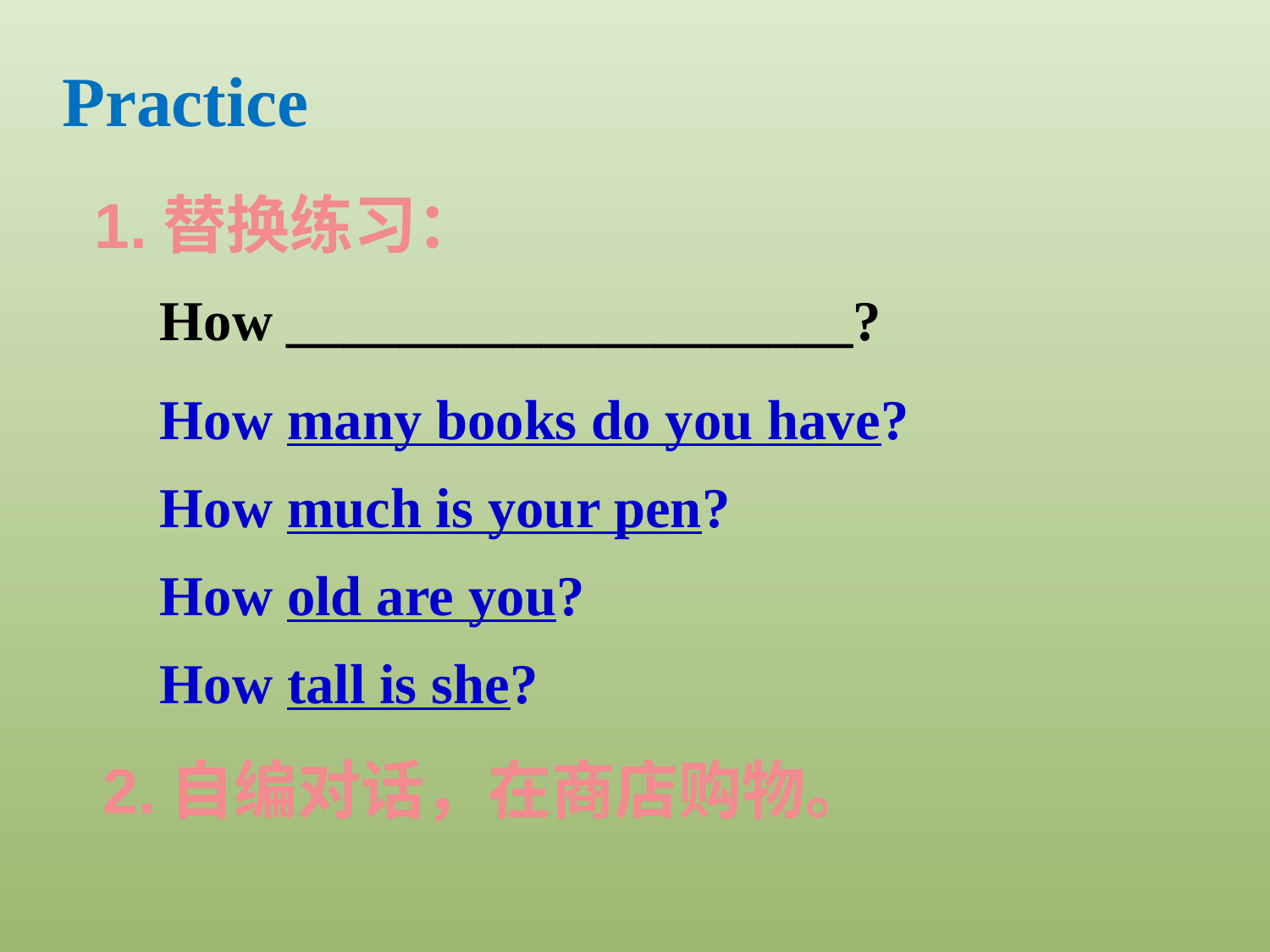

Practice
1.替换练习：
How ____________________?
How many books do you have?
How much is your pen?
How old are you?
How tall is she?
2.自编对话，在商店购物。